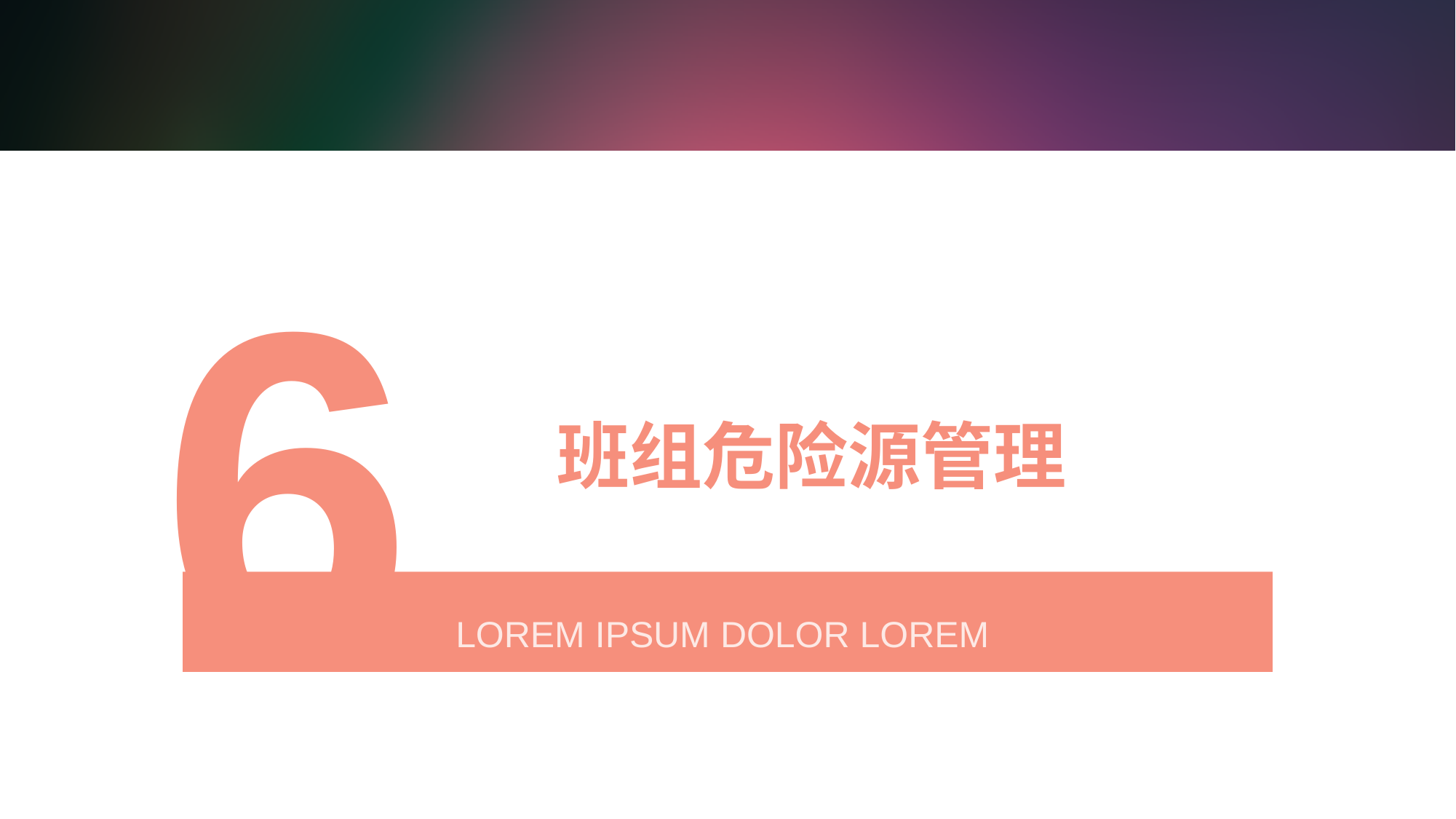

6
# 班组危险源管理
LOREM IPSUM DOLOR LOREM